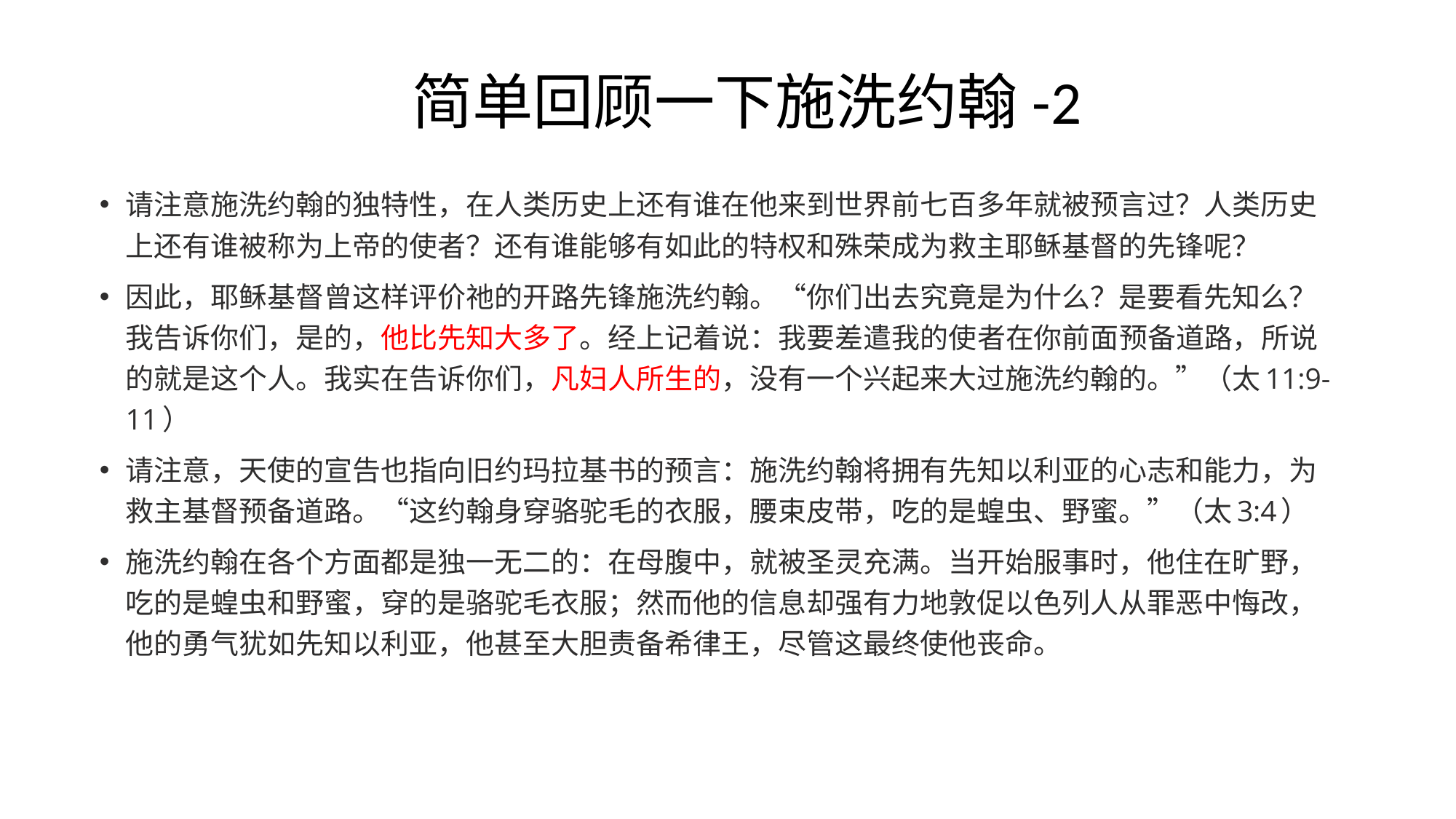

# 简单回顾一下施洗约翰-2
请注意施洗约翰的独特性，在人类历史上还有谁在他来到世界前七百多年就被预言过？人类历史上还有谁被称为上帝的使者？还有谁能够有如此的特权和殊荣成为救主耶稣基督的先锋呢？
因此，耶稣基督曾这样评价祂的开路先锋施洗约翰。“你们出去究竟是为什么？是要看先知么？我告诉你们，是的，他比先知大多了。经上记着说：我要差遣我的使者在你前面预备道路，所说的就是这个人。我实在告诉你们，凡妇人所生的，没有一个兴起来大过施洗约翰的。”（太11:9-11）
请注意，天使的宣告也指向旧约玛拉基书的预言：施洗约翰将拥有先知以利亚的心志和能力，为救主基督预备道路。“这约翰身穿骆驼毛的衣服，腰束皮带，吃的是蝗虫、野蜜。”（太3:4）
施洗约翰在各个方面都是独一无二的：在母腹中，就被圣灵充满。当开始服事时，他住在旷野，吃的是蝗虫和野蜜，穿的是骆驼毛衣服；然而他的信息却强有力地敦促以色列人从罪恶中悔改，他的勇气犹如先知以利亚，他甚至大胆责备希律王，尽管这最终使他丧命。